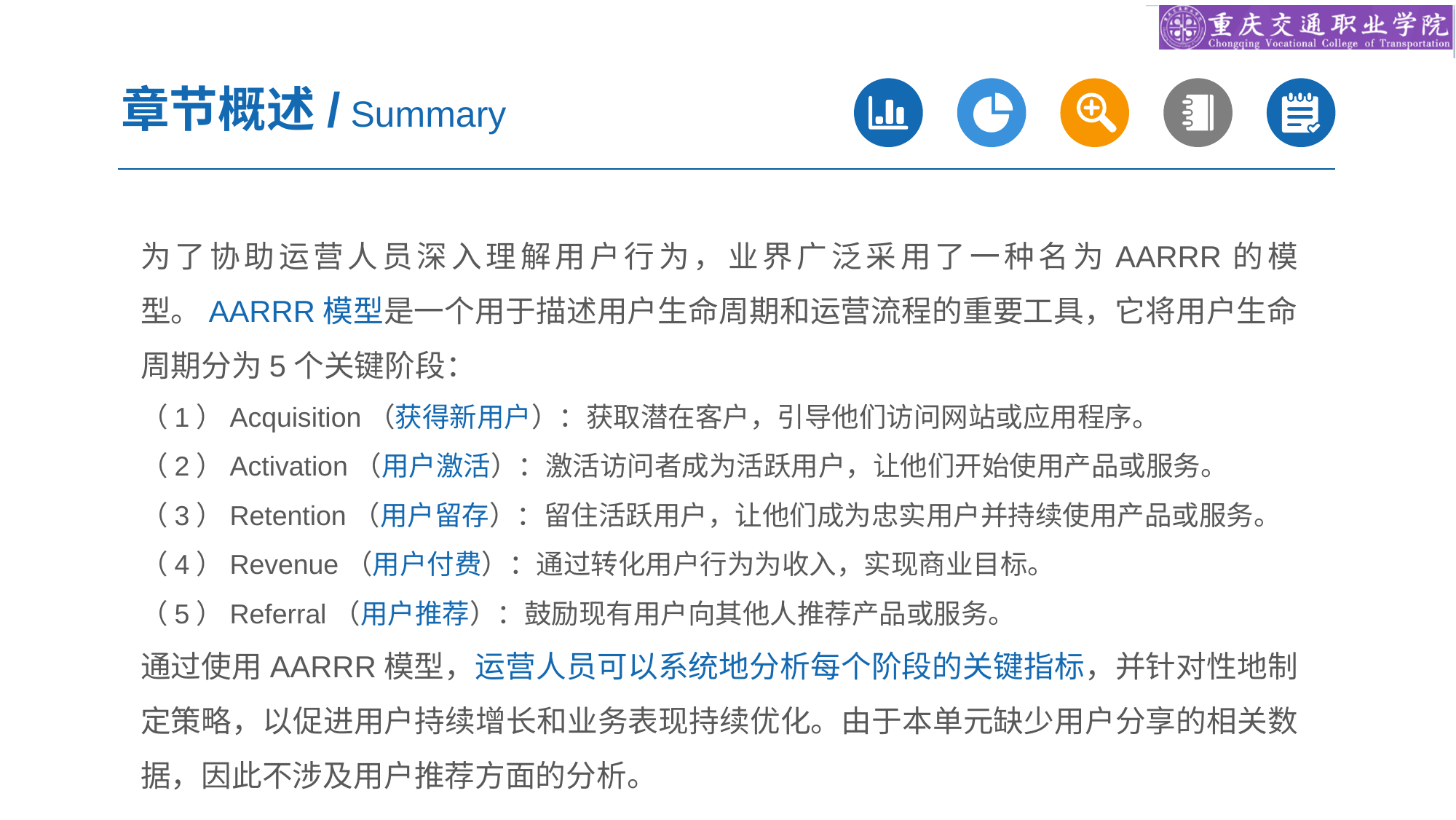

章节概述/ Summary
为了协助运营人员深入理解用户行为，业界广泛采用了一种名为AARRR的模型。AARRR模型是一个用于描述用户生命周期和运营流程的重要工具，它将用户生命周期分为5个关键阶段：
（1）Acquisition（获得新用户）：获取潜在客户，引导他们访问网站或应用程序。
（2）Activation（用户激活）：激活访问者成为活跃用户，让他们开始使用产品或服务。
（3）Retention（用户留存）：留住活跃用户，让他们成为忠实用户并持续使用产品或服务。
（4）Revenue（用户付费）：通过转化用户行为为收入，实现商业目标。
（5）Referral（用户推荐）：鼓励现有用户向其他人推荐产品或服务。
通过使用AARRR模型，运营人员可以系统地分析每个阶段的关键指标，并针对性地制定策略，以促进用户持续增长和业务表现持续优化。由于本单元缺少用户分享的相关数据，因此不涉及用户推荐方面的分析。